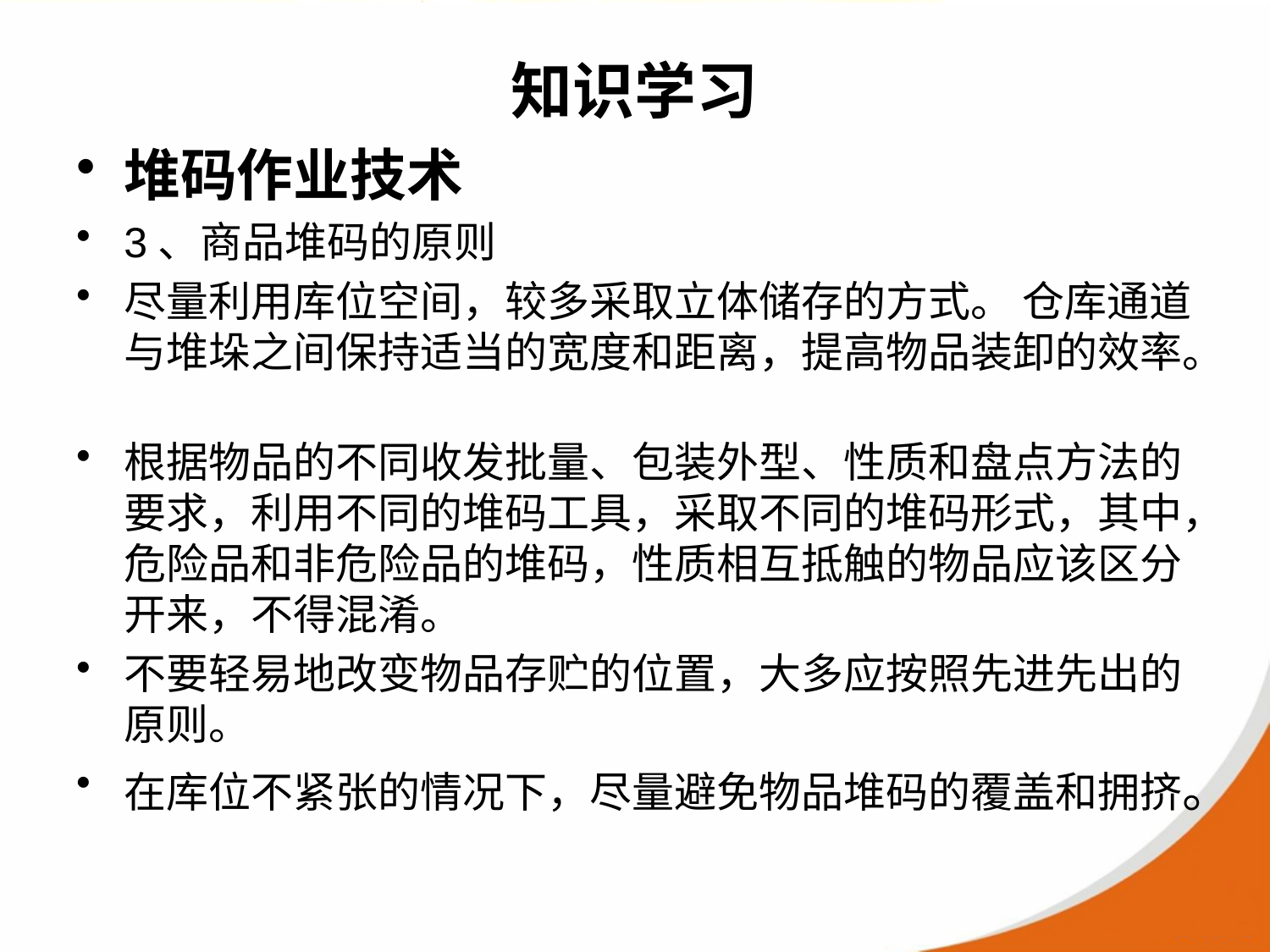

# 知识学习
堆码作业技术
3、商品堆码的原则
尽量利用库位空间，较多采取立体储存的方式。 仓库通道与堆垛之间保持适当的宽度和距离，提高物品装卸的效率。
根据物品的不同收发批量、包装外型、性质和盘点方法的要求，利用不同的堆码工具，采取不同的堆码形式，其中，危险品和非危险品的堆码，性质相互抵触的物品应该区分开来，不得混淆。
不要轻易地改变物品存贮的位置，大多应按照先进先出的原则。
在库位不紧张的情况下，尽量避免物品堆码的覆盖和拥挤。